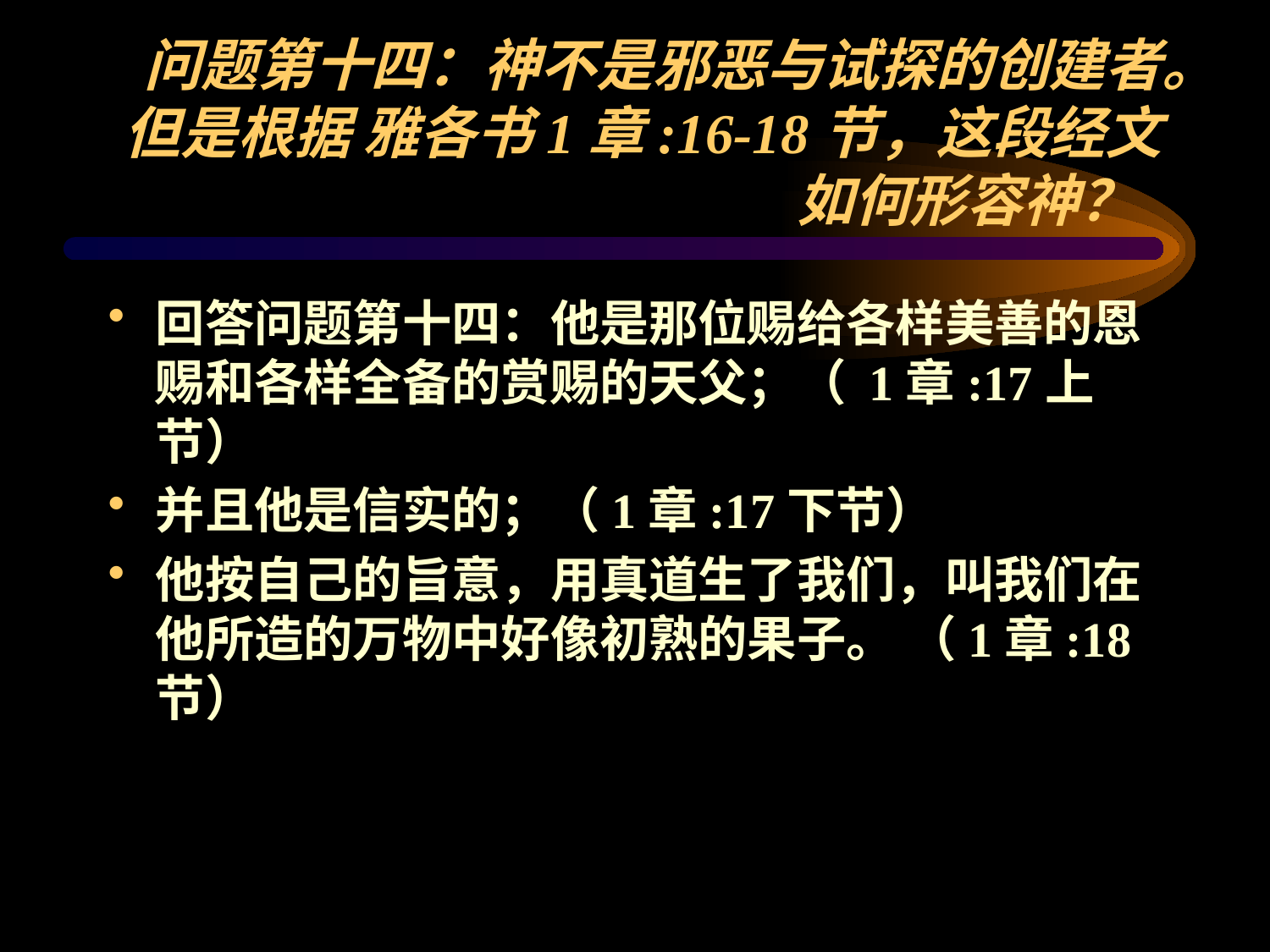

回答问题第十四：他是那位赐给各样美善的恩赐和各样全备的赏赐的天父；（ 1章:17上节）
并且他是信实的；（1章:17下节）
他按自己的旨意，用真道生了我们，叫我们在他所造的万物中好像初熟的果子。 （1章:18节）

问题第十四：神不是邪恶与试探的创建者。但是根据 雅各书1章:16-18节，这段经文如何形容神？